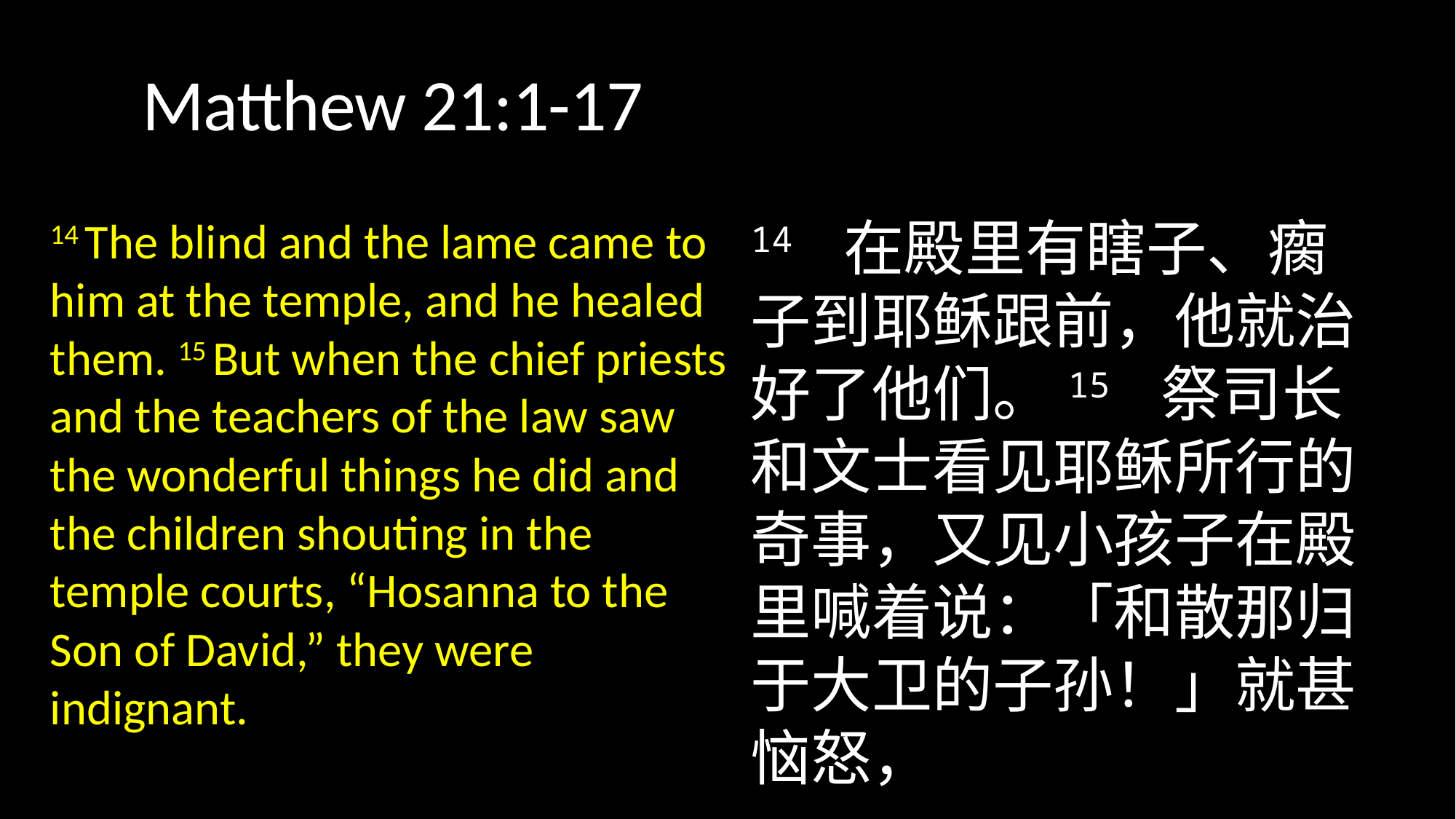

# Matthew 21:1-17
14 The blind and the lame came to him at the temple, and he healed them. 15 But when the chief priests and the teachers of the law saw the wonderful things he did and the children shouting in the temple courts, “Hosanna to the Son of David,” they were indignant.
14 在殿里有瞎子、瘸子到耶稣跟前，他就治好了他们。15 祭司长和文士看见耶稣所行的奇事，又见小孩子在殿里喊着说：「和散那归于大卫的子孙！」就甚恼怒，